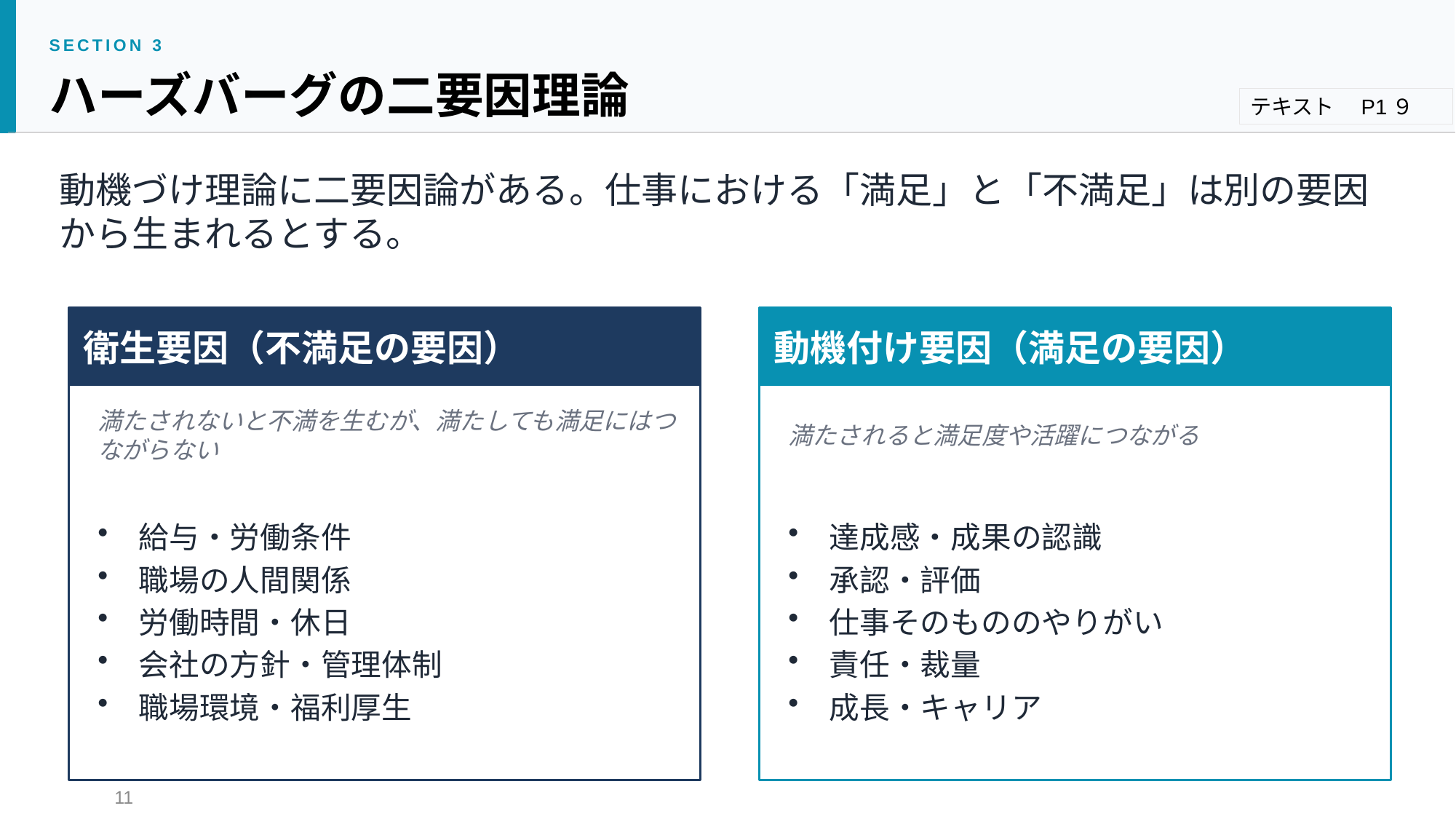

SECTION 3
ハーズバーグの二要因理論
テキスト　P1９
動機づけ理論に二要因論がある。仕事における「満足」と「不満足」は別の要因から生まれるとする。

衛生要因（不満足の要因）
満たされないと不満を生むが、満たしても満足にはつながらない
給与・労働条件
職場の人間関係
労働時間・休日
会社の方針・管理体制
職場環境・福利厚生

動機付け要因（満足の要因）
満たされると満足度や活躍につながる
達成感・成果の認識
承認・評価
仕事そのもののやりがい
責任・裁量
成長・キャリア
11